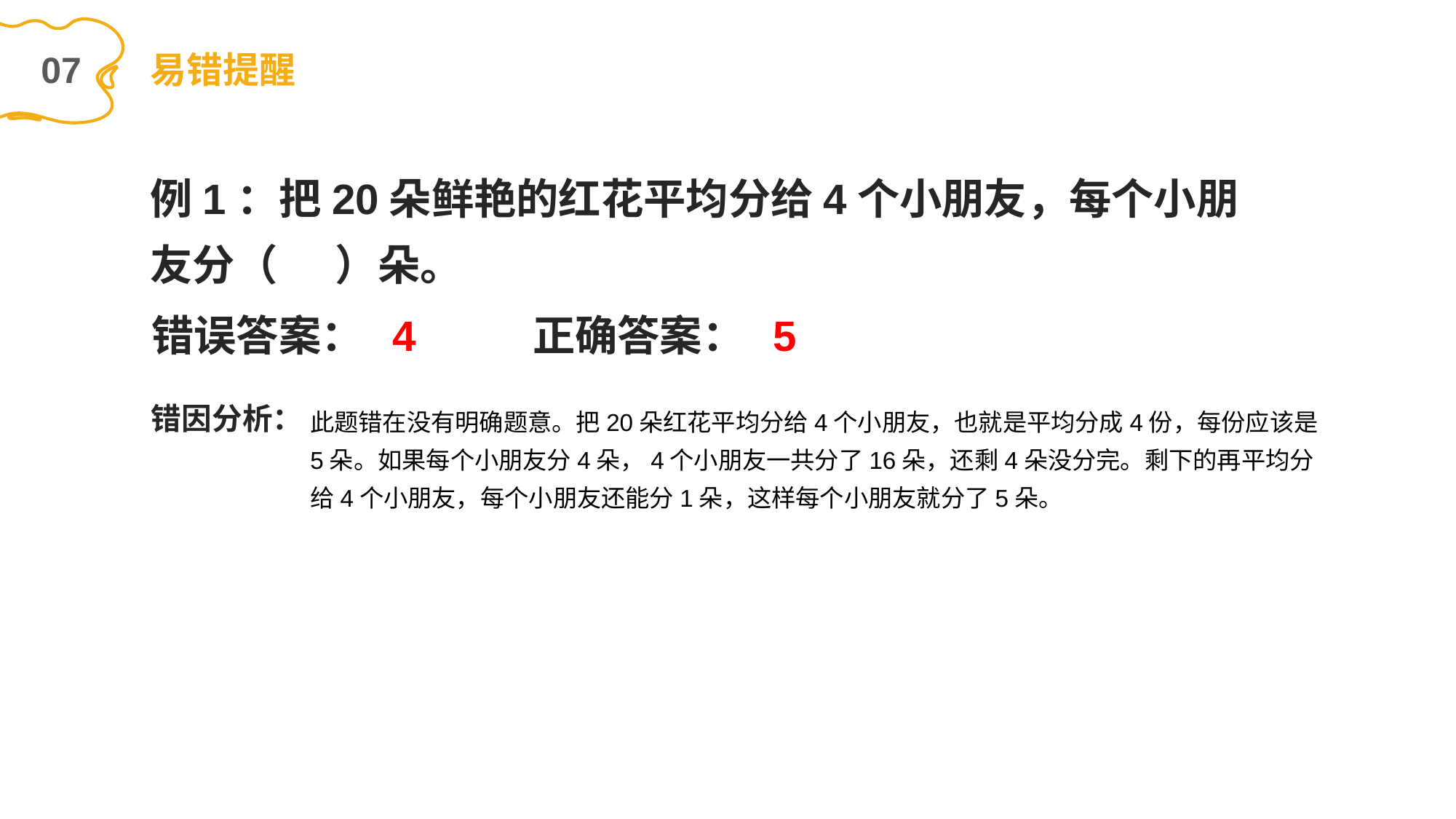

07
易错提醒
例1：把20朵鲜艳的红花平均分给4个小朋友，每个小朋友分（      ）朵。
错误答案：
4
正确答案：
5
此题错在没有明确题意。把20朵红花平均分给4个小朋友，也就是平均分成4份，每份应该是5朵。如果每个小朋友分4朵，4个小朋友一共分了16朵，还剩4朵没分完。剩下的再平均分给4个小朋友，每个小朋友还能分1朵，这样每个小朋友就分了5朵。
错因分析：